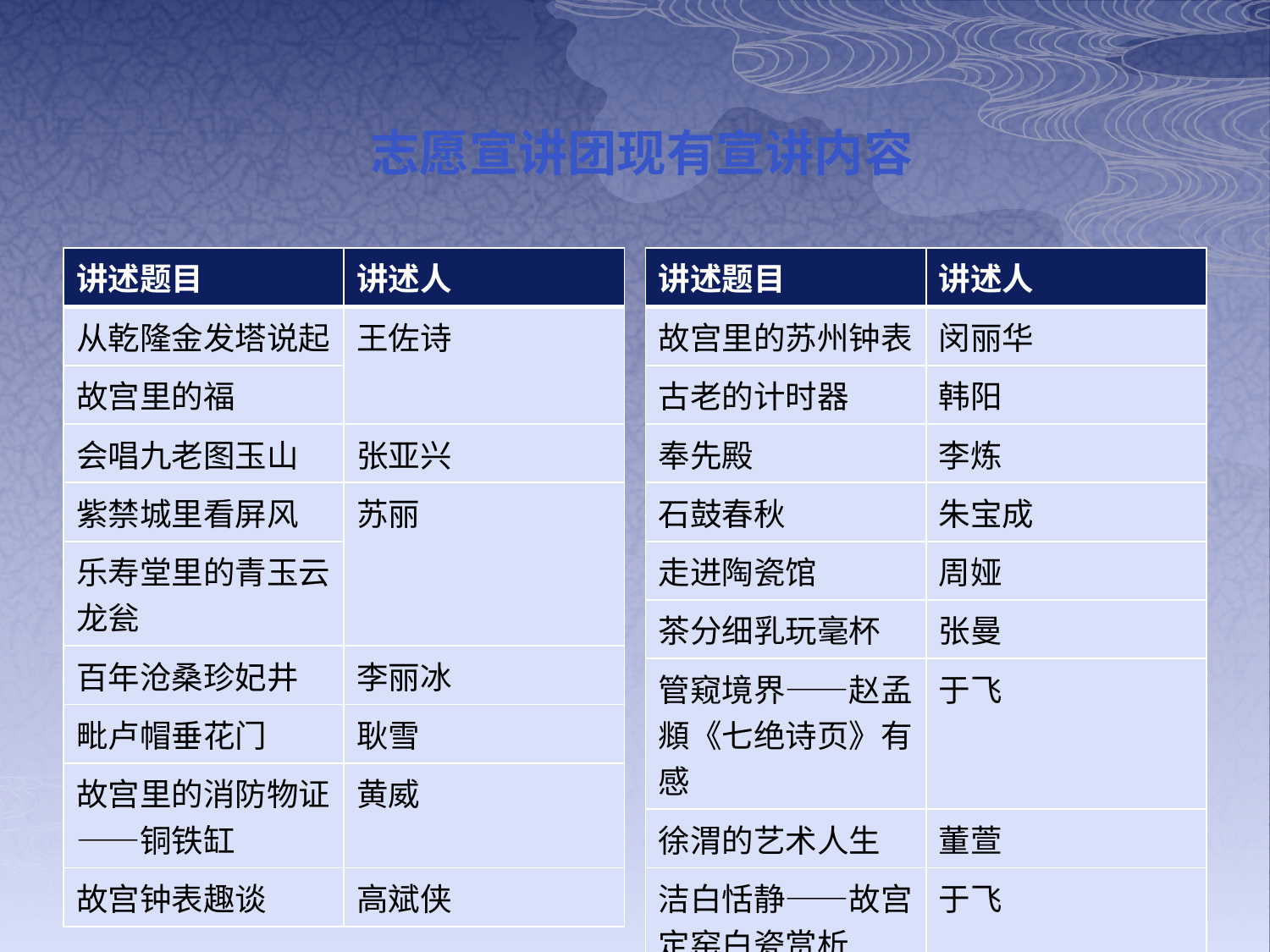

志愿宣讲团现有宣讲内容
| 讲述题目 | 讲述人 |
| --- | --- |
| 从乾隆金发塔说起 | 王佐诗 |
| 故宫里的福 |  |
| 会唱九老图玉山 | 张亚兴 |
| 紫禁城里看屏风 | 苏丽 |
| 乐寿堂里的青玉云龙瓮 |  |
| 百年沧桑珍妃井 | 李丽冰 |
| 毗卢帽垂花门 | 耿雪 |
| 故宫里的消防物证——铜铁缸 | 黄威 |
| 故宫钟表趣谈 | 高斌侠 |
| 讲述题目 | 讲述人 |
| --- | --- |
| 故宫里的苏州钟表 | 闵丽华 |
| 古老的计时器 | 韩阳 |
| 奉先殿 | 李炼 |
| 石鼓春秋 | 朱宝成 |
| 走进陶瓷馆 | 周娅 |
| 茶分细乳玩毫杯 | 张曼 |
| 管窥境界——赵孟頫《七绝诗页》有感 | 于飞 |
| 徐渭的艺术人生 | 董萱 |
| 洁白恬静——故宫定窑白瓷赏析 | 于飞 |